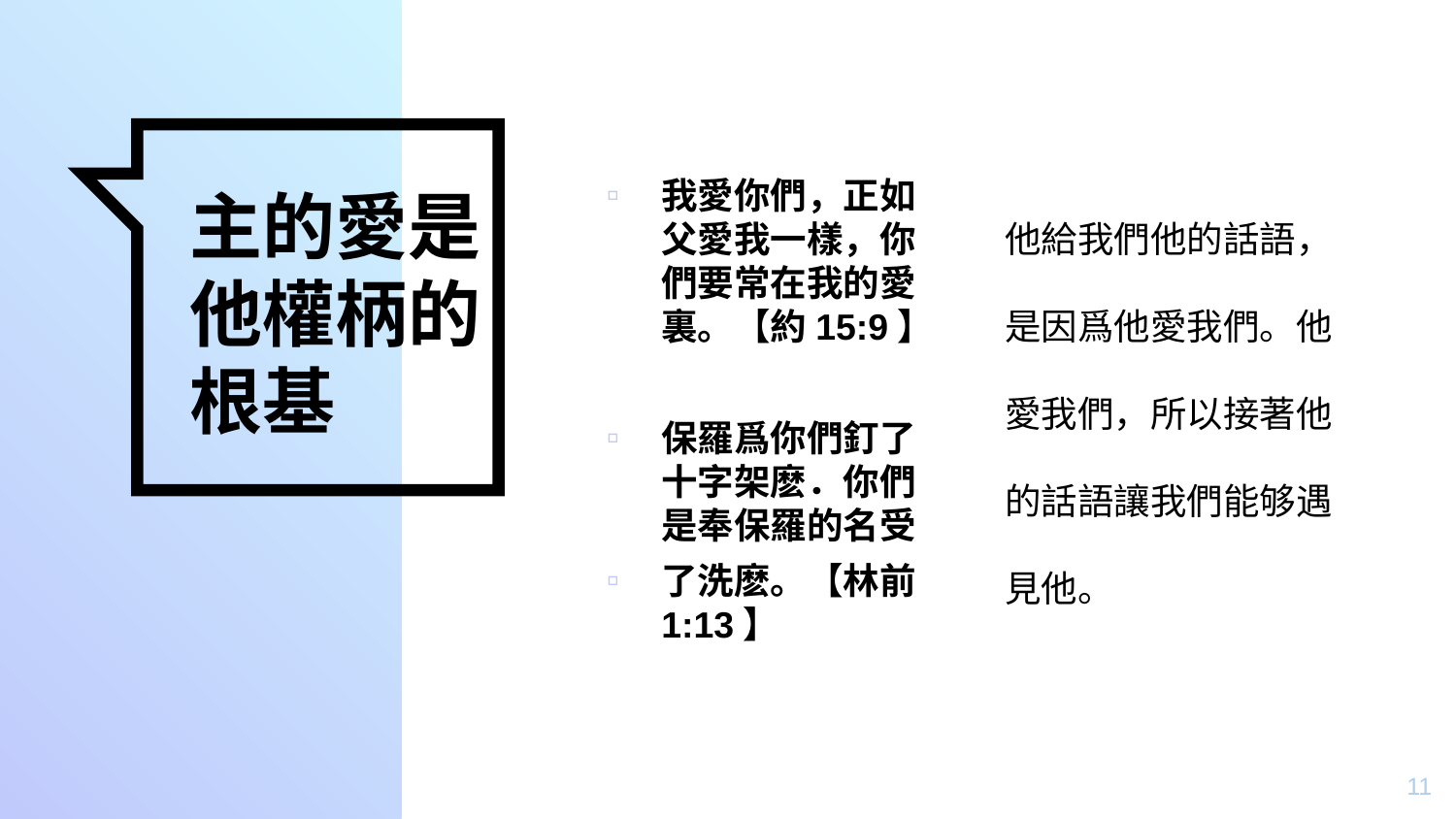

我愛你們，正如父愛我一樣，你們要常在我的愛裏。【約15:9】

保羅爲你們釘了十字架麽．你們是奉保羅的名受
了洗麽。【林前1:13】
他給我們他的話語，是因爲他愛我們。他愛我們，所以接著他的話語讓我們能够遇見他。
# 主的愛是他權柄的根基
11